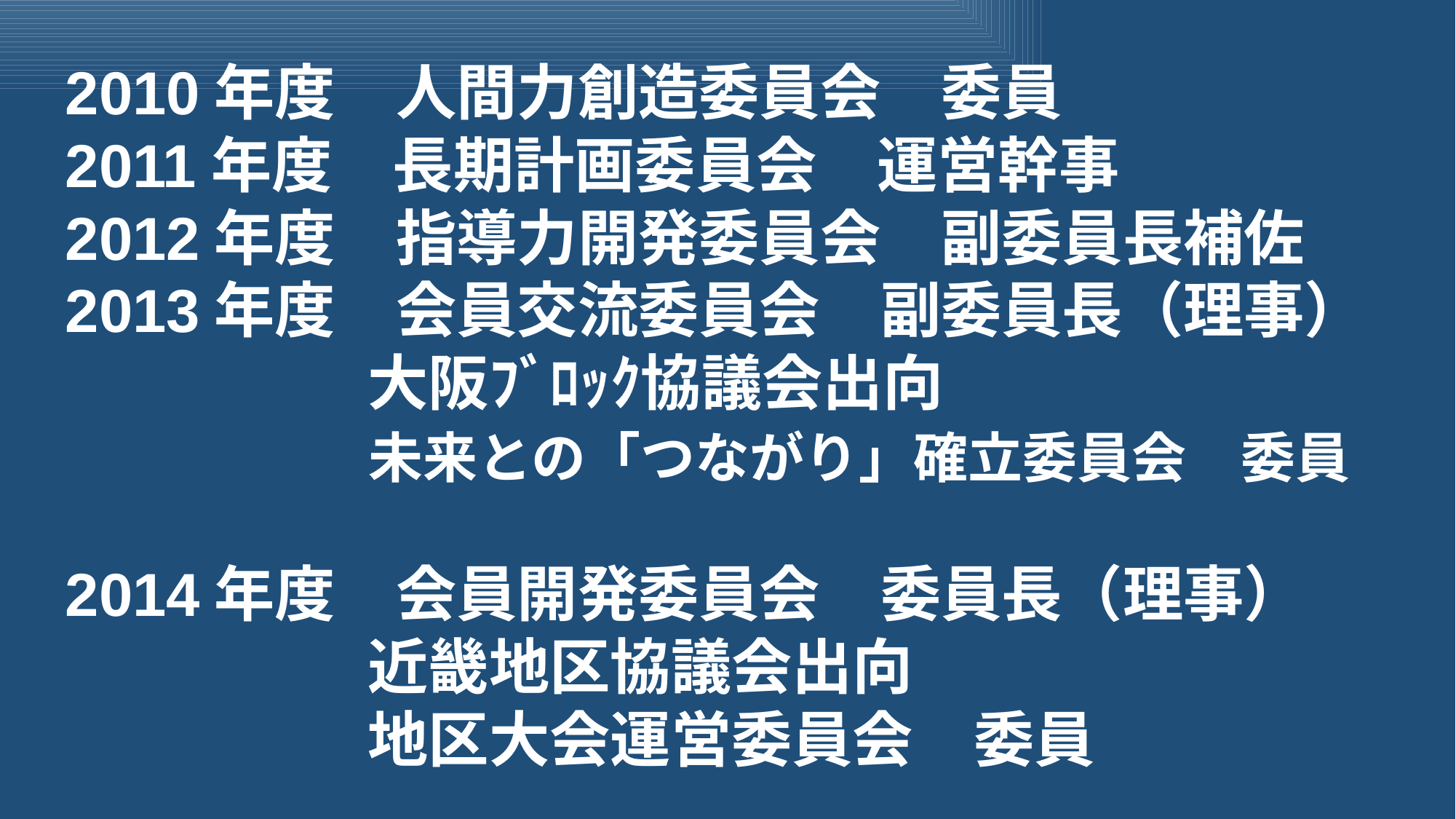

2010年度　人間力創造委員会　委員
2011年度　長期計画委員会　運営幹事
2012年度　指導力開発委員会　副委員長補佐
2013年度　会員交流委員会　副委員長（理事）
　　　　　大阪ﾌﾞﾛｯｸ協議会出向
　　　　　未来との「つながり」確立委員会　委員

2014年度　会員開発委員会　委員長（理事）
　　　　　近畿地区協議会出向
　　　　　地区大会運営委員会　委員